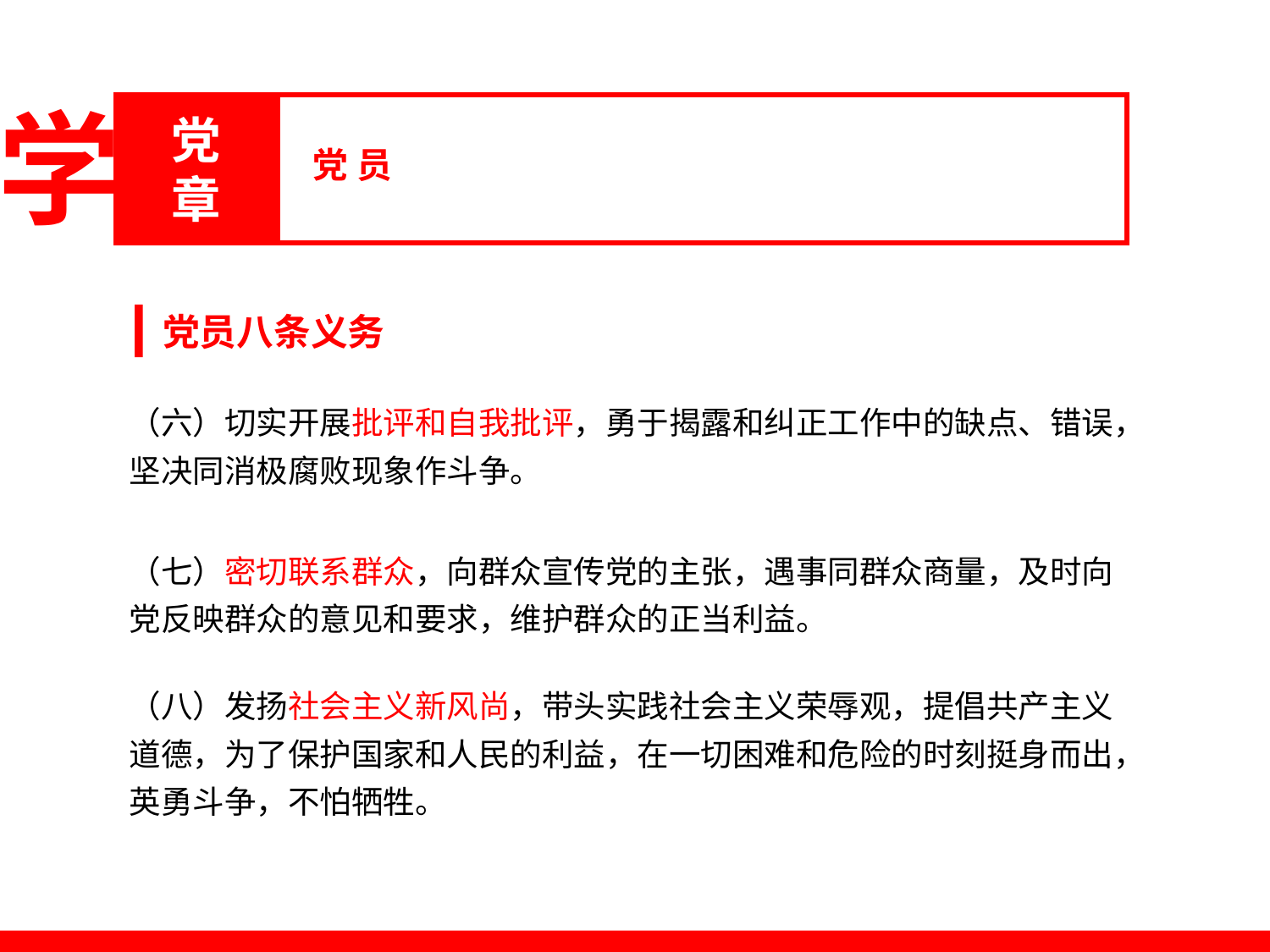

学

党章
党 员
党员八条义务

（六）切实开展批评和自我批评，勇于揭露和纠正工作中的缺点、错误，坚决同消极腐败现象作斗争。
（七）密切联系群众，向群众宣传党的主张，遇事同群众商量，及时向党反映群众的意见和要求，维护群众的正当利益。
（八）发扬社会主义新风尚，带头实践社会主义荣辱观，提倡共产主义道德，为了保护国家和人民的利益，在一切困难和危险的时刻挺身而出，英勇斗争，不怕牺牲。